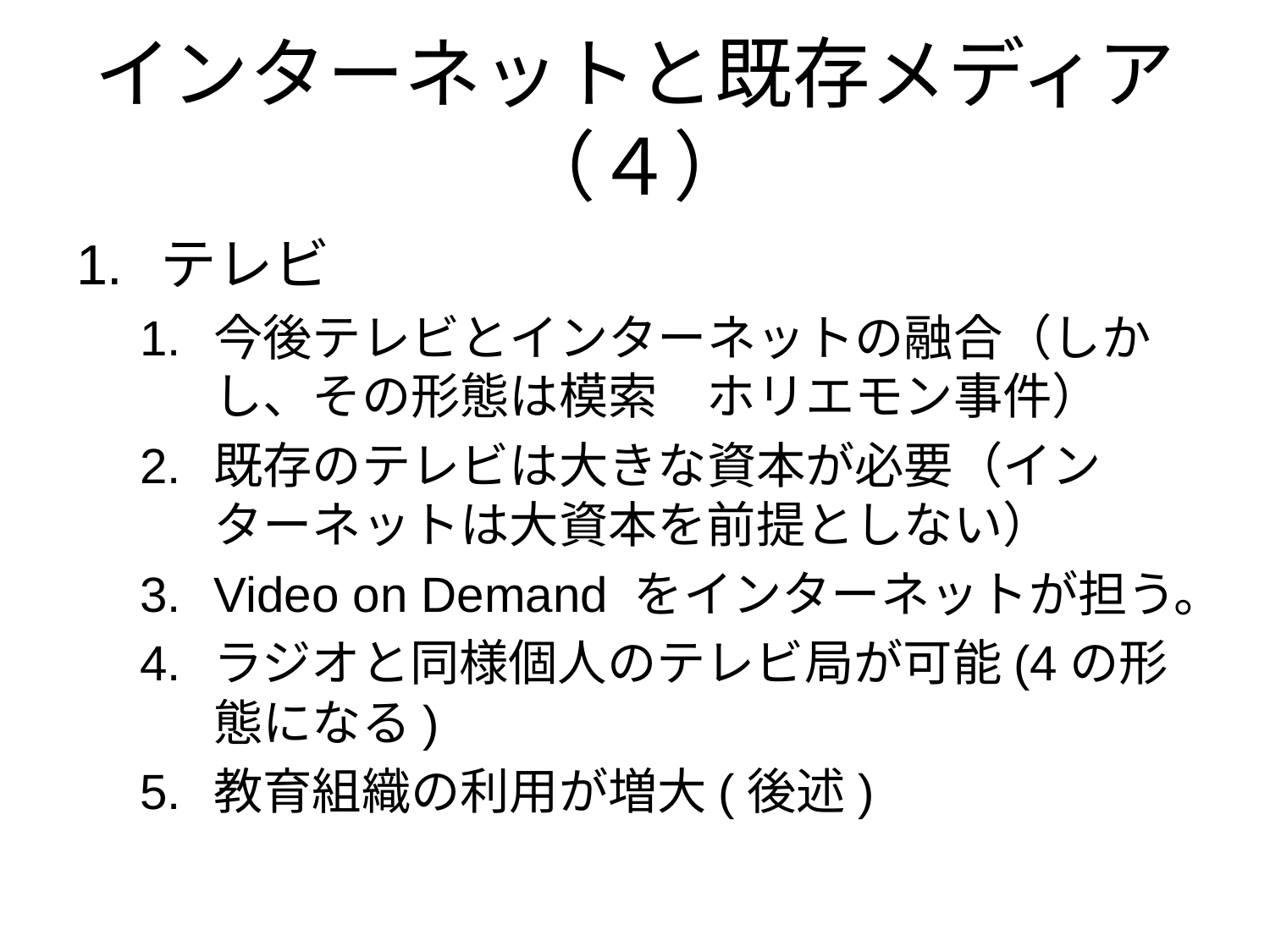

# インターネットと既存メディア（４）
テレビ
今後テレビとインターネットの融合（しかし、その形態は模索　ホリエモン事件）
既存のテレビは大きな資本が必要（インターネットは大資本を前提としない）
Video on Demand をインターネットが担う。
ラジオと同様個人のテレビ局が可能(4の形態になる)
教育組織の利用が増大(後述)